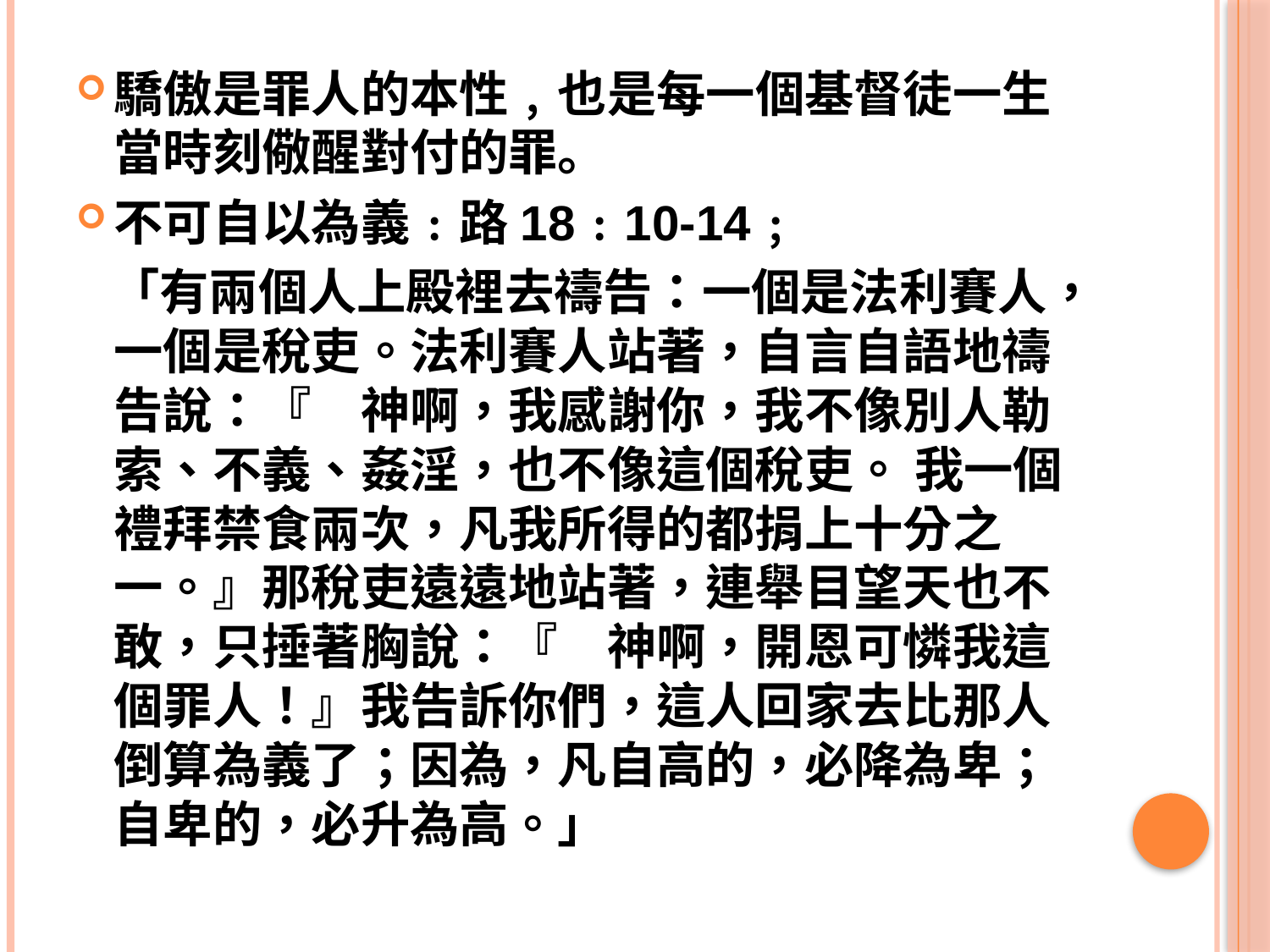

#
驕傲是罪人的本性﹐也是每一個基督徒一生當時刻儆醒對付的罪。
不可自以為義﹕路18﹕10-14﹔
  「有兩個人上殿裡去禱告：一個是法利賽人，一個是稅吏。法利賽人站著，自言自語地禱告說：『　神啊，我感謝你，我不像別人勒索、不義、姦淫，也不像這個稅吏。 我一個禮拜禁食兩次，凡我所得的都捐上十分之一。』那稅吏遠遠地站著，連舉目望天也不敢，只捶著胸說：『　神啊，開恩可憐我這個罪人！』我告訴你們，這人回家去比那人倒算為義了；因為，凡自高的，必降為卑；自卑的，必升為高。」